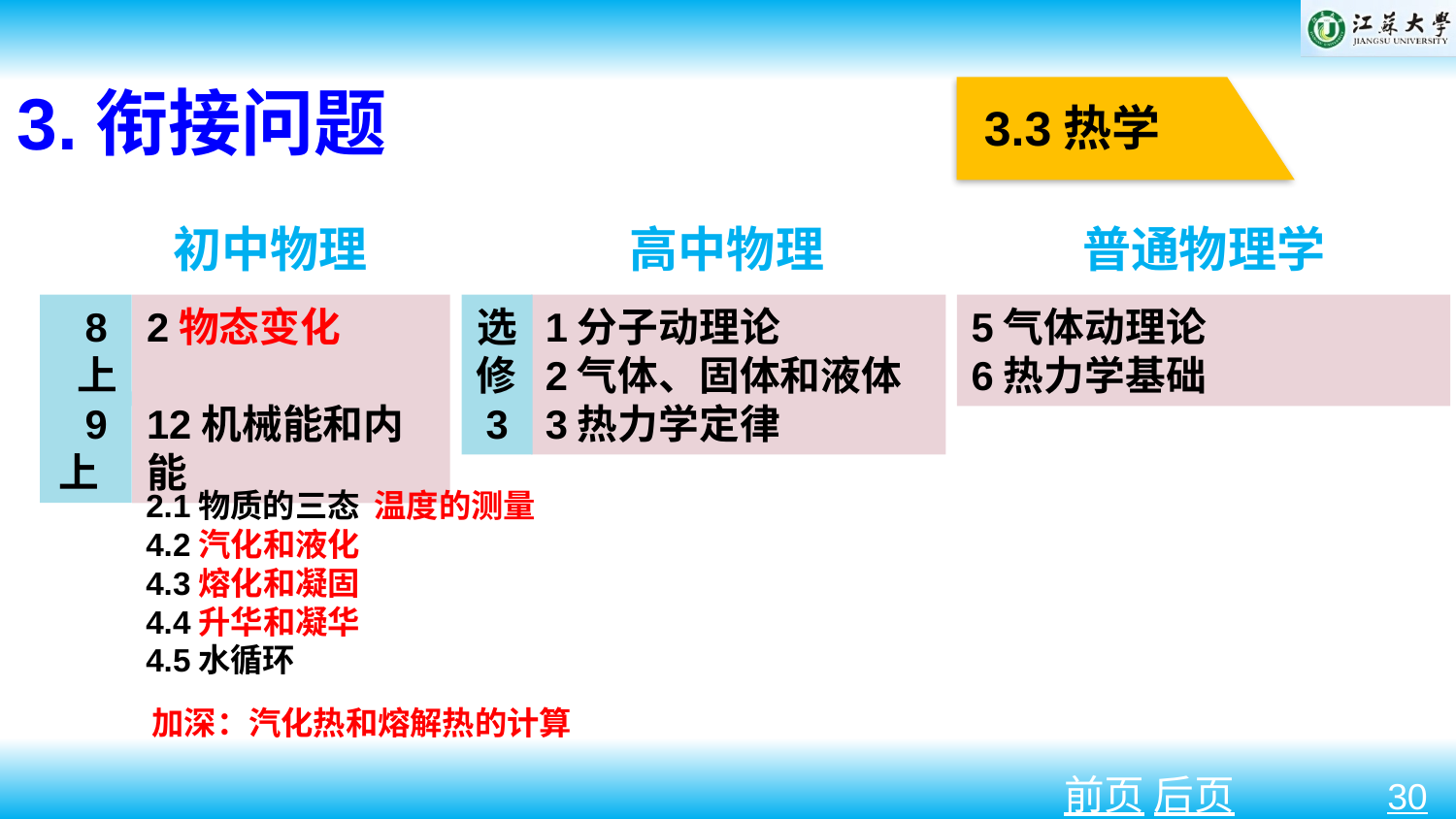

3.衔接问题
3.3热学
初中物理
高中物理
普通物理学
8上
2物态变化

12机械能和内能
选修3
1分子动理论
2气体、固体和液体
3热力学定律
5气体动理论
6热力学基础
9上
2.1物质的三态  温度的测量
4.2汽化和液化
4.3熔化和凝固
4.4升华和凝华
4.5水循环
加深：汽化热和熔解热的计算